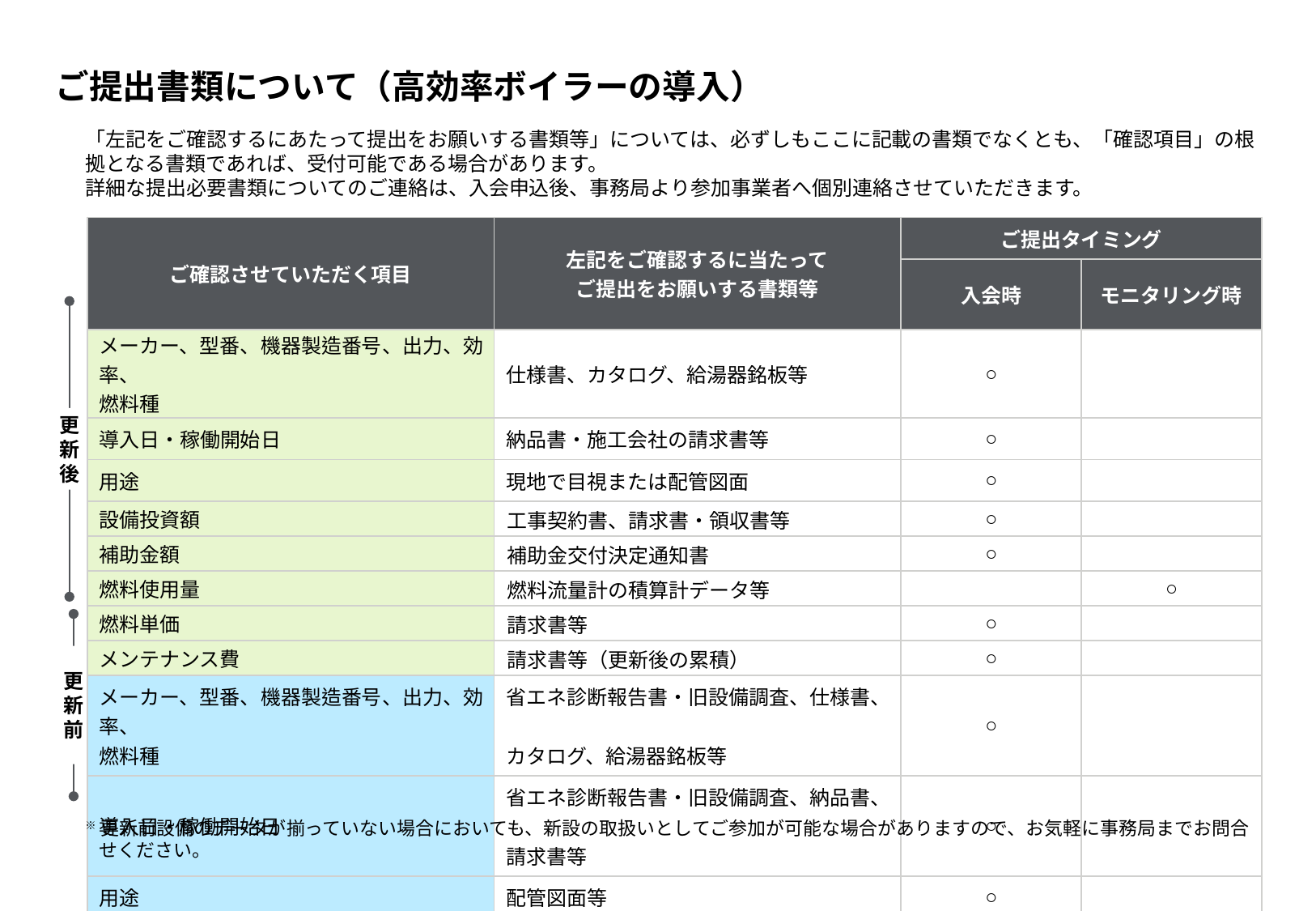

# ご提出書類について（高効率ボイラーの導入）
「左記をご確認するにあたって提出をお願いする書類等」については、必ずしもここに記載の書類でなくとも、「確認項目」の根拠となる書類であれば、受付可能である場合があります。
詳細な提出必要書類についてのご連絡は、入会申込後、事務局より参加事業者へ個別連絡させていただきます。
| ご確認させていただく項目 | 左記をご確認するに当たって ご提出をお願いする書類等 | ご提出タイミング |  |
| --- | --- | --- | --- |
|  |  | 入会時 | モニタリング時 |
| メーカー、型番、機器製造番号、出力、効率、 燃料種 | 仕様書、カタログ、給湯器銘板等 | ○ |  |
| 導入日・稼働開始日 | 納品書・施工会社の請求書等 | ○ |  |
| 用途 | 現地で目視または配管図面 | ○ |  |
| 設備投資額 | 工事契約書、請求書・領収書等 | ○ |  |
| 補助金額 | 補助金交付決定通知書 | ○ |  |
| 燃料使用量 | 燃料流量計の積算計データ等 |  | ○ |
| 燃料単価 | 請求書等 | ○ |  |
| メンテナンス費 | 請求書等（更新後の累積） | ○ |  |
| メーカー、型番、機器製造番号、出力、効率、 燃料種 | 省エネ診断報告書・旧設備調査、仕様書、 カタログ、給湯器銘板等 | ○ |  |
| 導入日・稼働開始日 | 省エネ診断報告書・旧設備調査、納品書、 請求書等 | ○ |  |
| 用途 | 配管図面等 | ○ |  |
| 燃料使用量 | 燃料流量計の積算計データ等 | ○ |  |
更新後
更新前
※更新前設備のデータが揃っていない場合においても、新設の取扱いとしてご参加が可能な場合がありますので、お気軽に事務局までお問合せください。